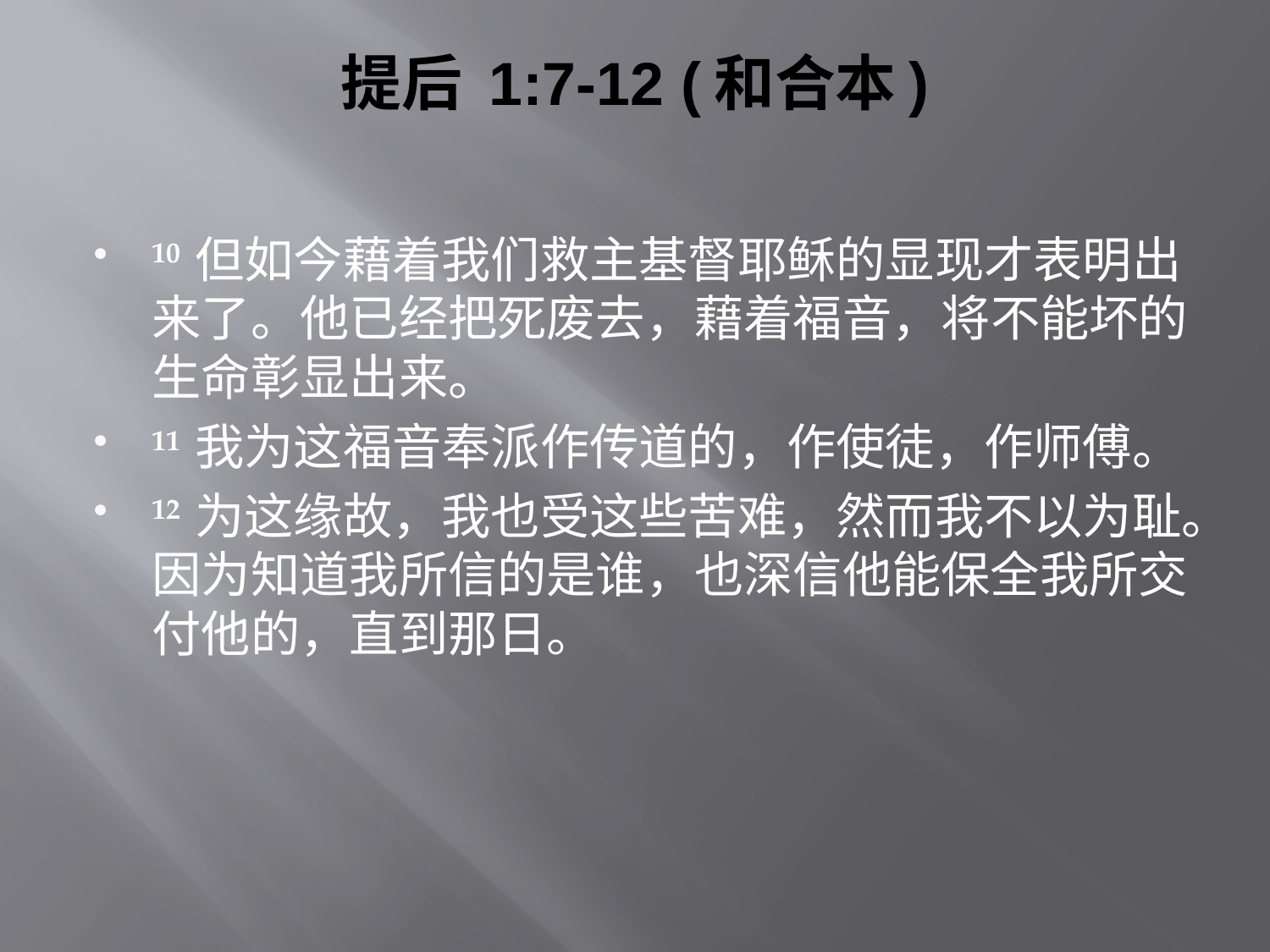

# 提后 1:7-12 (和合本)
10 但如今藉着我们救主基督耶稣的显现才表明出来了。他已经把死废去，藉着福音，将不能坏的生命彰显出来。
11 我为这福音奉派作传道的，作使徒，作师傅。
12 为这缘故，我也受这些苦难，然而我不以为耻。因为知道我所信的是谁，也深信他能保全我所交付他的，直到那日。